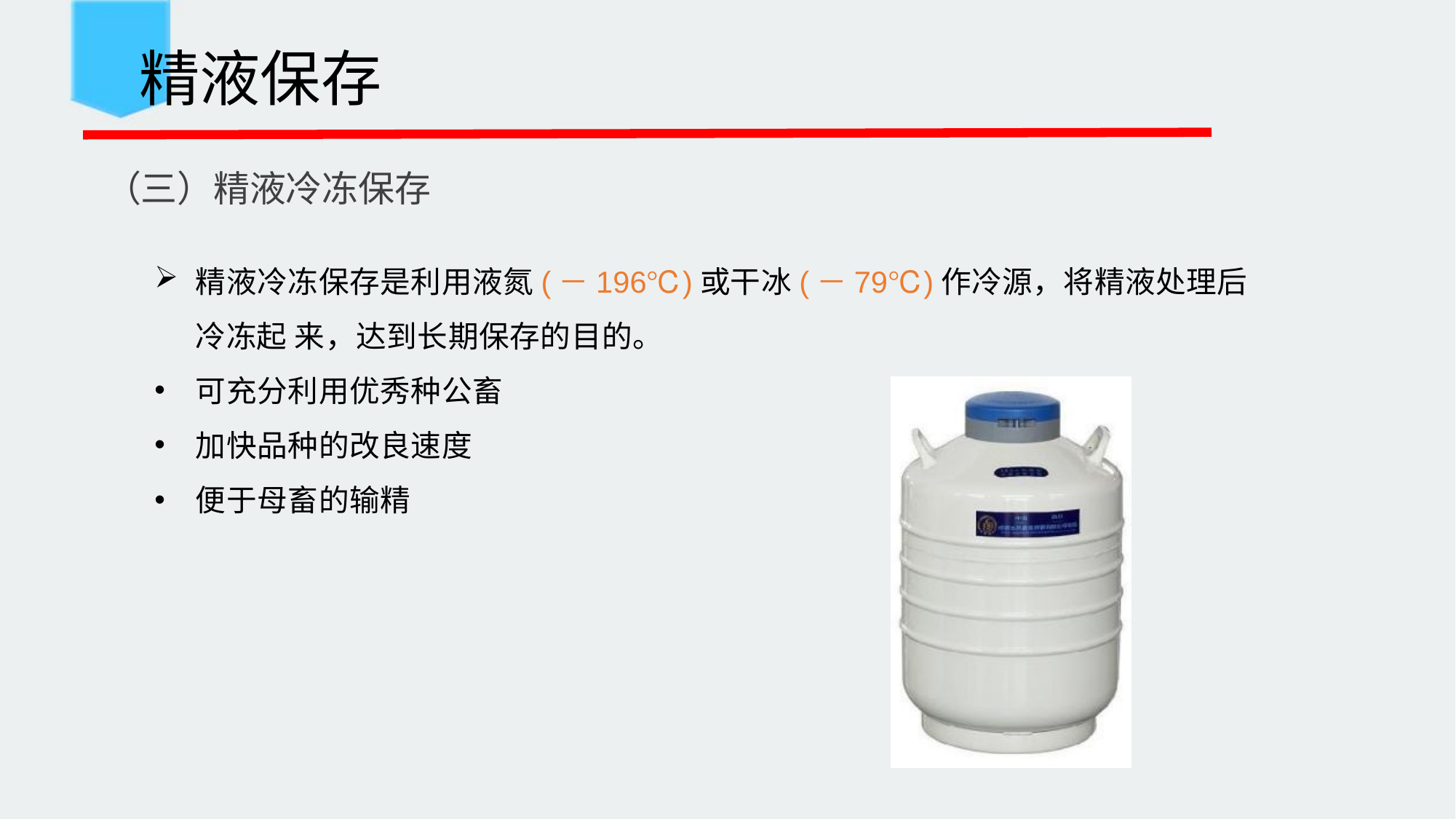

精液保存
  （三）精液冷冻保存

精液冷冻保存是利用液氮(－196℃)或干冰(－79℃)作冷源，将精液处理后冷冻起 来，达到长期保存的目的。
可充分利用优秀种公畜
加快品种的改良速度
便于母畜的输精